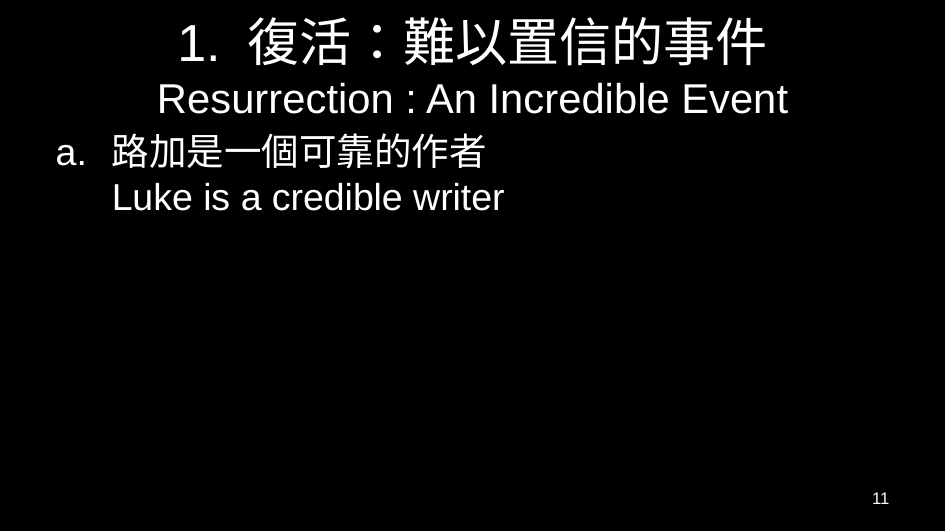

# 1. 復活：難以置信的事件 Resurrection : An Incredible Event
路加是一個可靠的作者
Luke is a credible writer
11